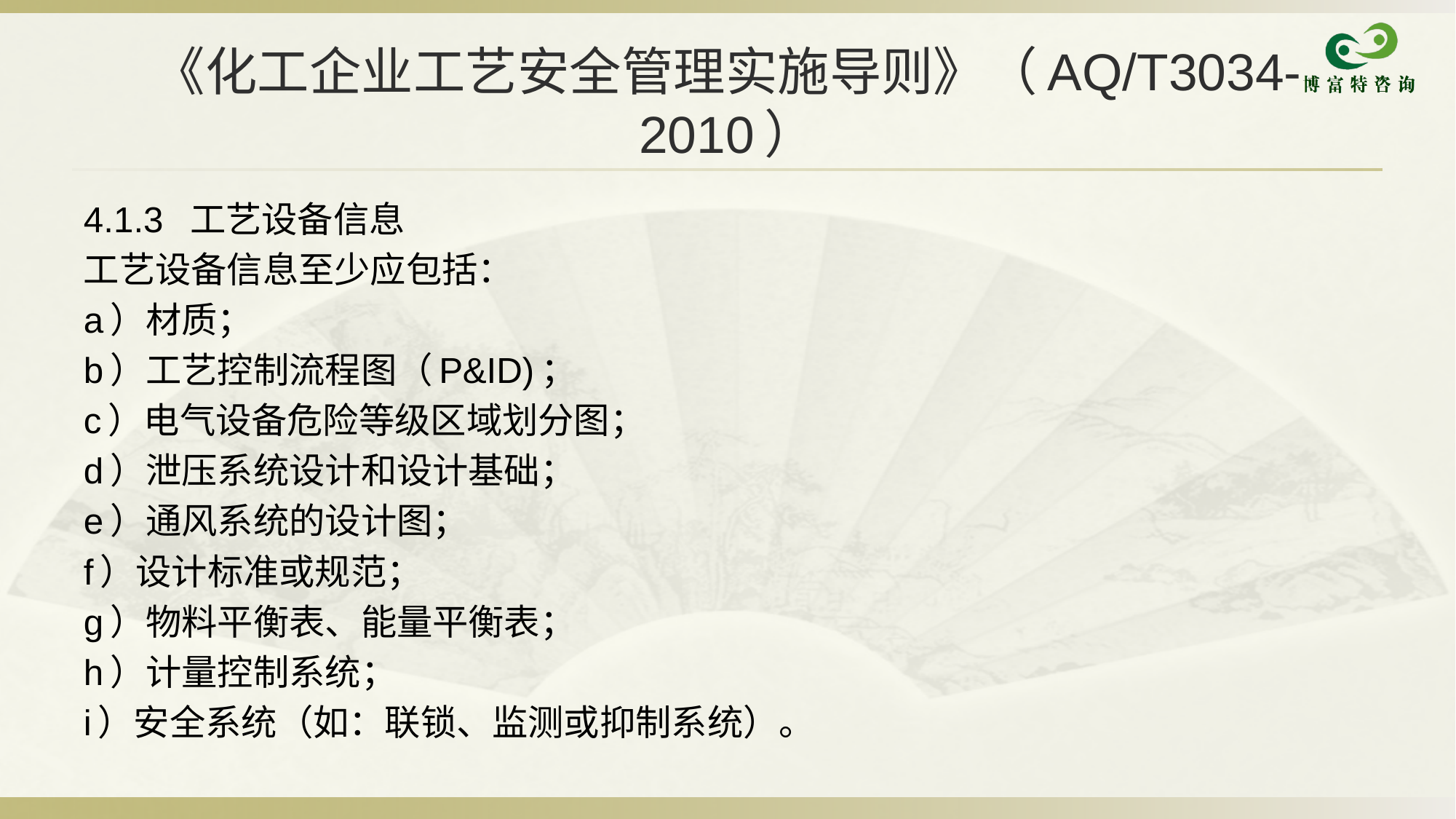

# 《化工企业工艺安全管理实施导则》（AQ/T3034-2010）
4.1.3  工艺设备信息
工艺设备信息至少应包括：
a）材质；
b）工艺控制流程图（P&ID)；
c）电气设备危险等级区域划分图；
d）泄压系统设计和设计基础；
e）通风系统的设计图；
f）设计标准或规范；
g）物料平衡表、能量平衡表；
h）计量控制系统；
i）安全系统（如：联锁、监测或抑制系统）。